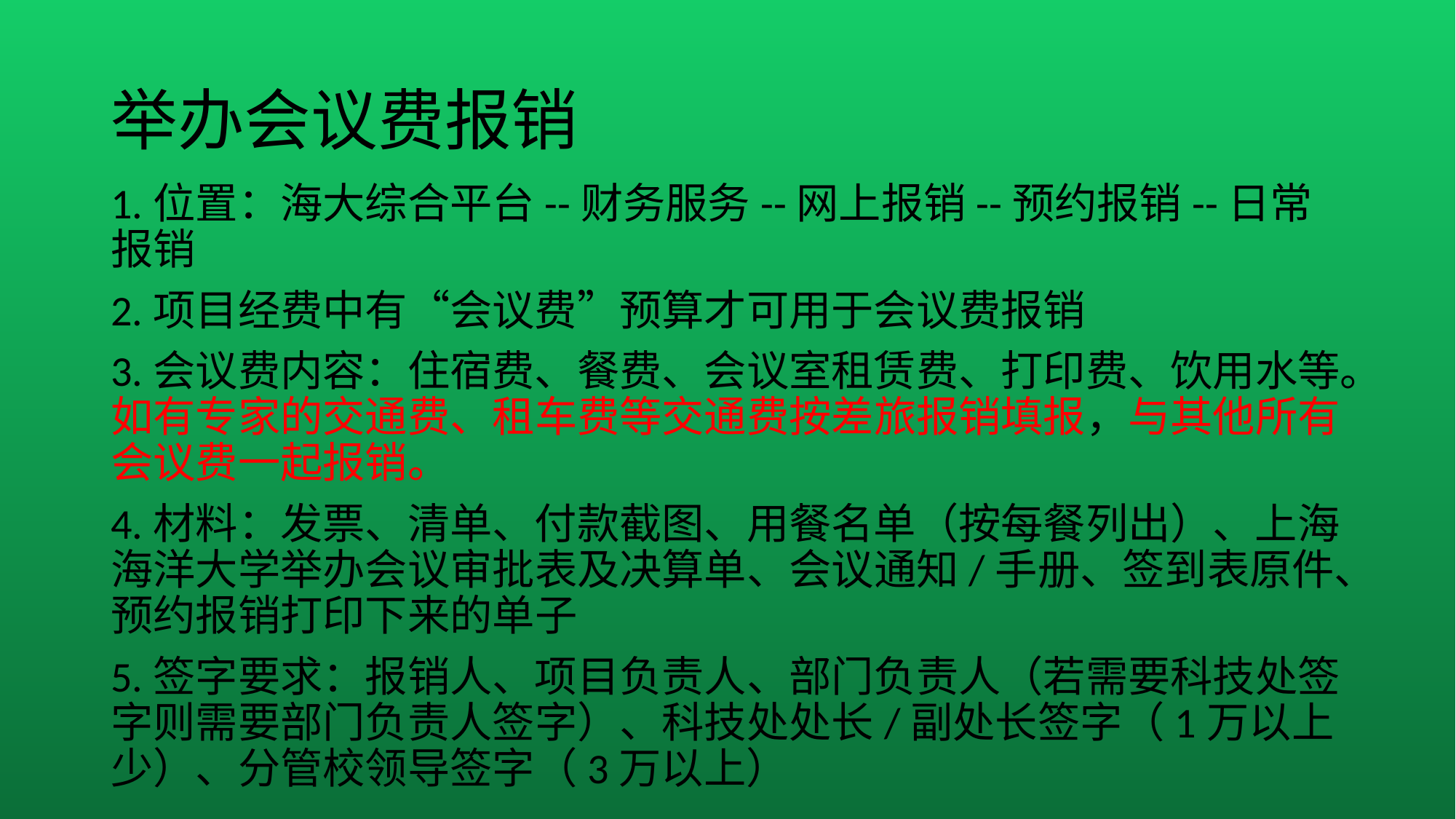

# 举办会议费报销
1.位置：海大综合平台--财务服务--网上报销--预约报销--日常报销
2.项目经费中有“会议费”预算才可用于会议费报销
3.会议费内容：住宿费、餐费、会议室租赁费、打印费、饮用水等。如有专家的交通费、租车费等交通费按差旅报销填报，与其他所有会议费一起报销。
4.材料：发票、清单、付款截图、用餐名单（按每餐列出）、上海海洋大学举办会议审批表及决算单、会议通知/手册、签到表原件、预约报销打印下来的单子
5.签字要求：报销人、项目负责人、部门负责人（若需要科技处签字则需要部门负责人签字）、科技处处长/副处长签字（1万以上少）、分管校领导签字（3万以上）